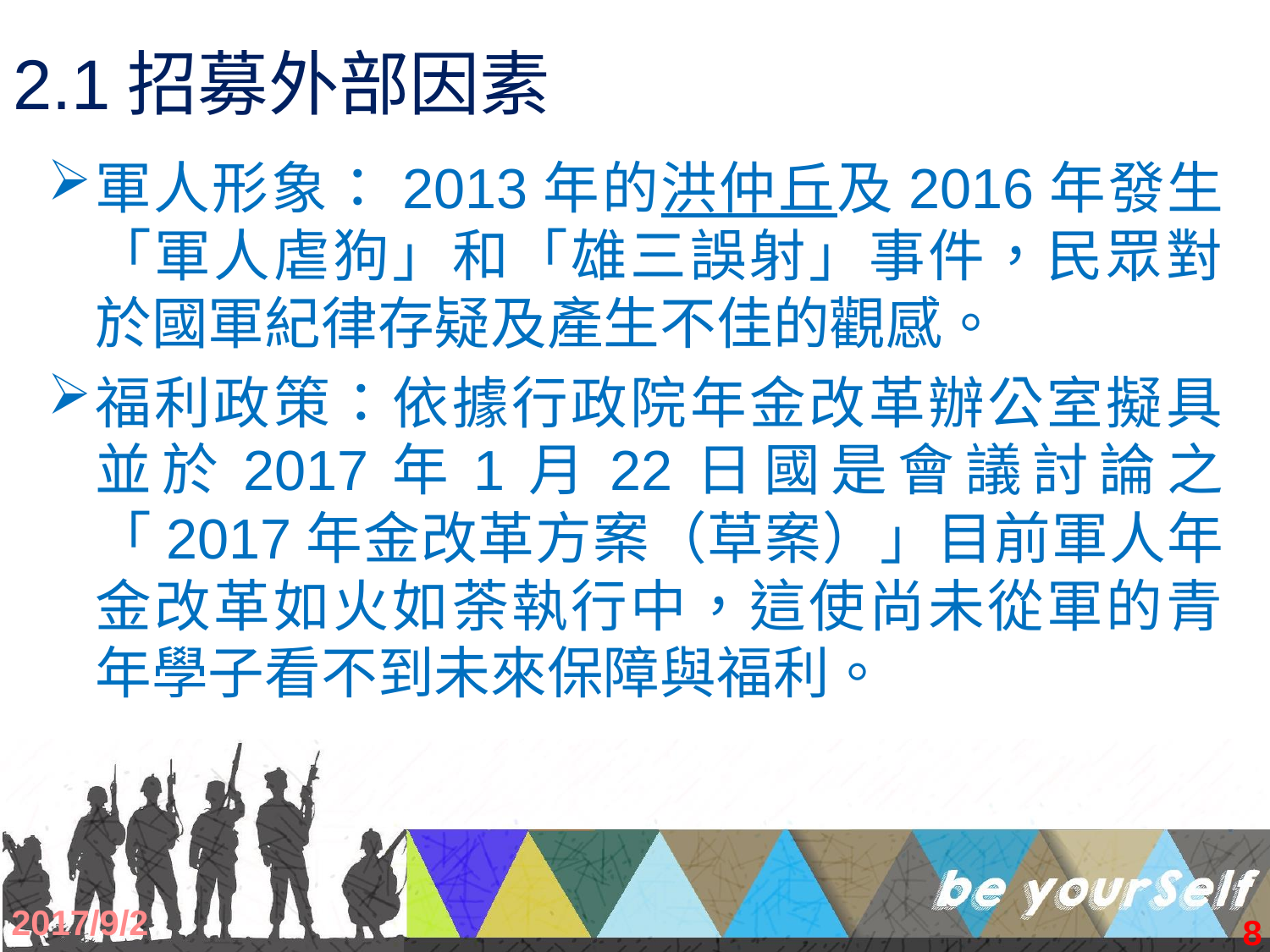

# 2.1招募外部因素
軍人形象：2013年的洪仲丘及2016年發生「軍人虐狗」和「雄三誤射」事件，民眾對於國軍紀律存疑及產生不佳的觀感。
福利政策：依據行政院年金改革辦公室擬具並於2017年1月22日國是會議討論之「2017年金改革方案（草案）」目前軍人年金改革如火如荼執行中，這使尚未從軍的青年學子看不到未來保障與福利。

2017/9/2
8